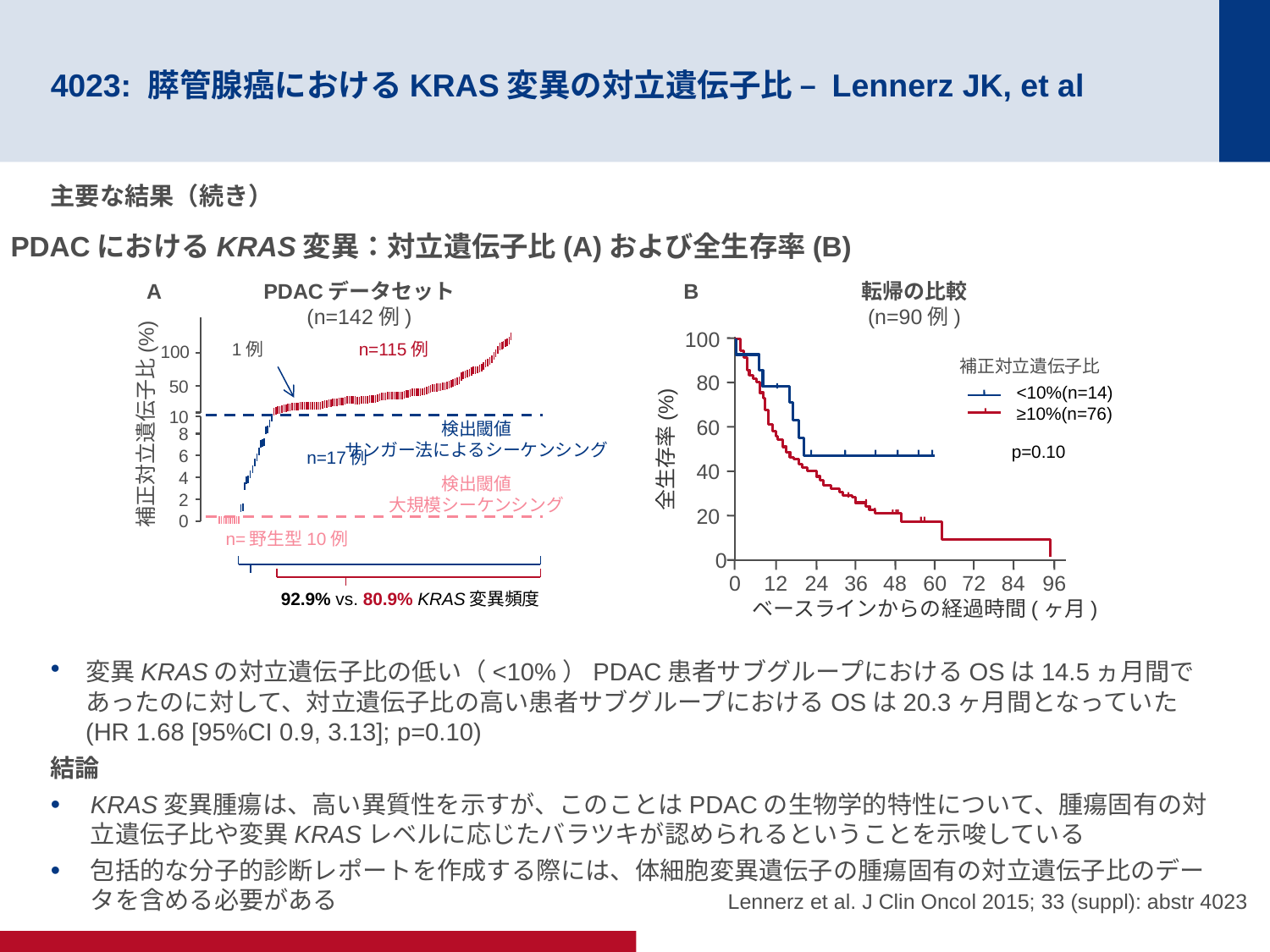

# 4023: 膵管腺癌におけるKRAS変異の対立遺伝子比 – Lennerz JK, et al
主要な結果（続き）

変異KRASの対立遺伝子比の低い（<10%）PDAC患者サブグループにおけるOSは14.5ヵ月間であったのに対して、対立遺伝子比の高い患者サブグループにおけるOSは20.3ヶ月間となっていた(HR 1.68 [95%CI 0.9, 3.13]; p=0.10)
結論
KRAS変異腫瘍は、高い異質性を示すが、このことはPDACの生物学的特性について、腫瘍固有の対立遺伝子比や変異KRASレベルに応じたバラツキが認められるということを示唆している
包括的な分子的診断レポートを作成する際には、体細胞変異遺伝子の腫瘍固有の対立遺伝子比のデータを含める必要がある
PDACにおけるKRAS変異：対立遺伝子比(A)および全生存率(B)
A
PDACデータセット
(n=142例)
B
転帰の比較
(n=90例)
100

80
60
全生存率(%)
40
20
0
12
24
36
48
60
72
84
96
0
ベースラインからの経過時間(ヶ月)
1例	n=115例
100

補正対立遺伝子比
50
<10%(n=14)
≥10%(n=76)

10
補正対立遺伝子比(%)
検出閾値
サンガー法によるシーケンシング
8
p=0.10
6
n=17例

4
検出閾値
大規模シーケンシング
2
0
n=野生型10例
92.9% vs. 80.9% KRAS変異頻度
Lennerz et al. J Clin Oncol 2015; 33 (suppl): abstr 4023